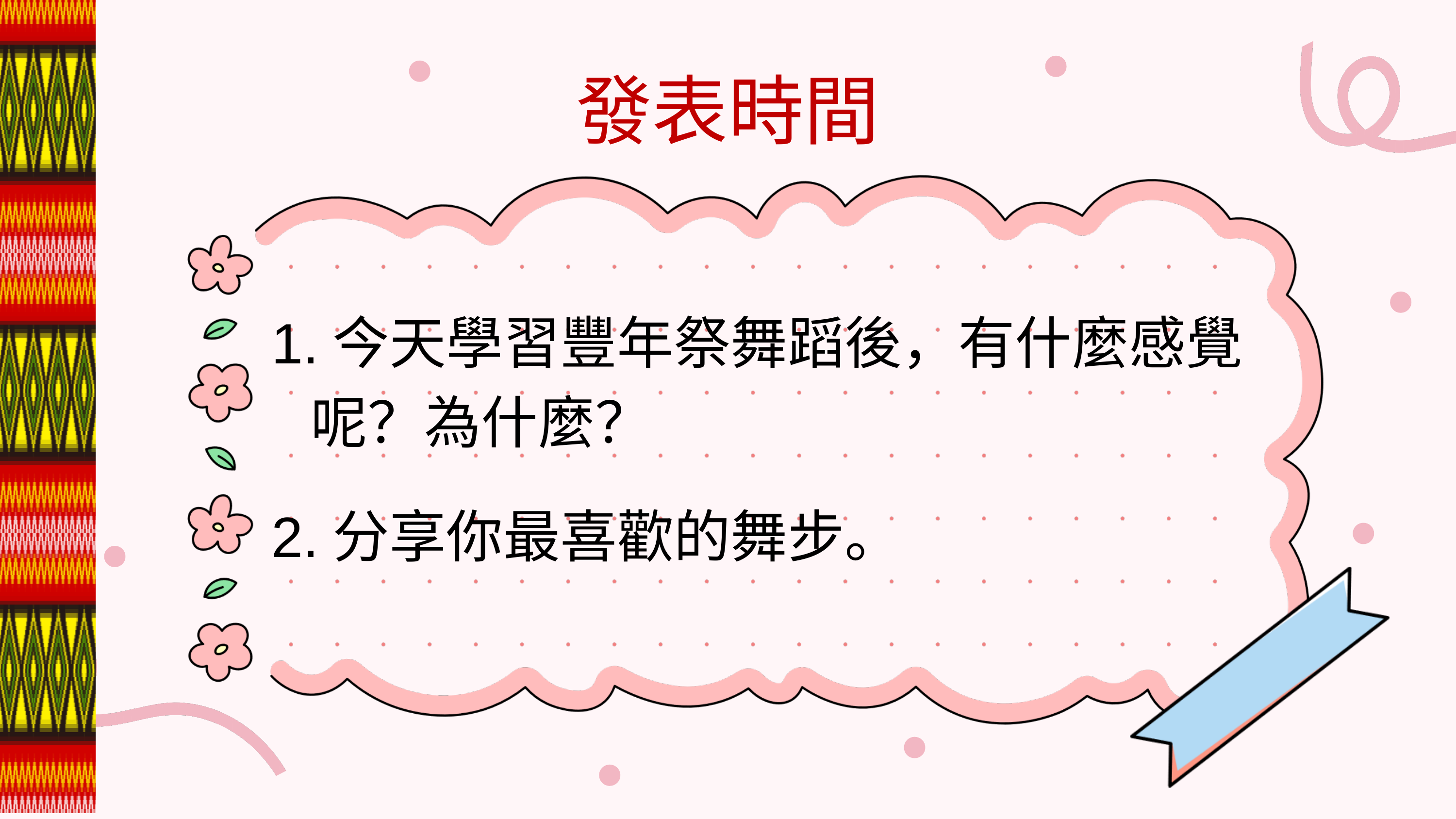

發表時間

1.今天學習豐年祭舞蹈後，有什麼感覺
  呢？為什麼？
2.分享你最喜歡的舞步。